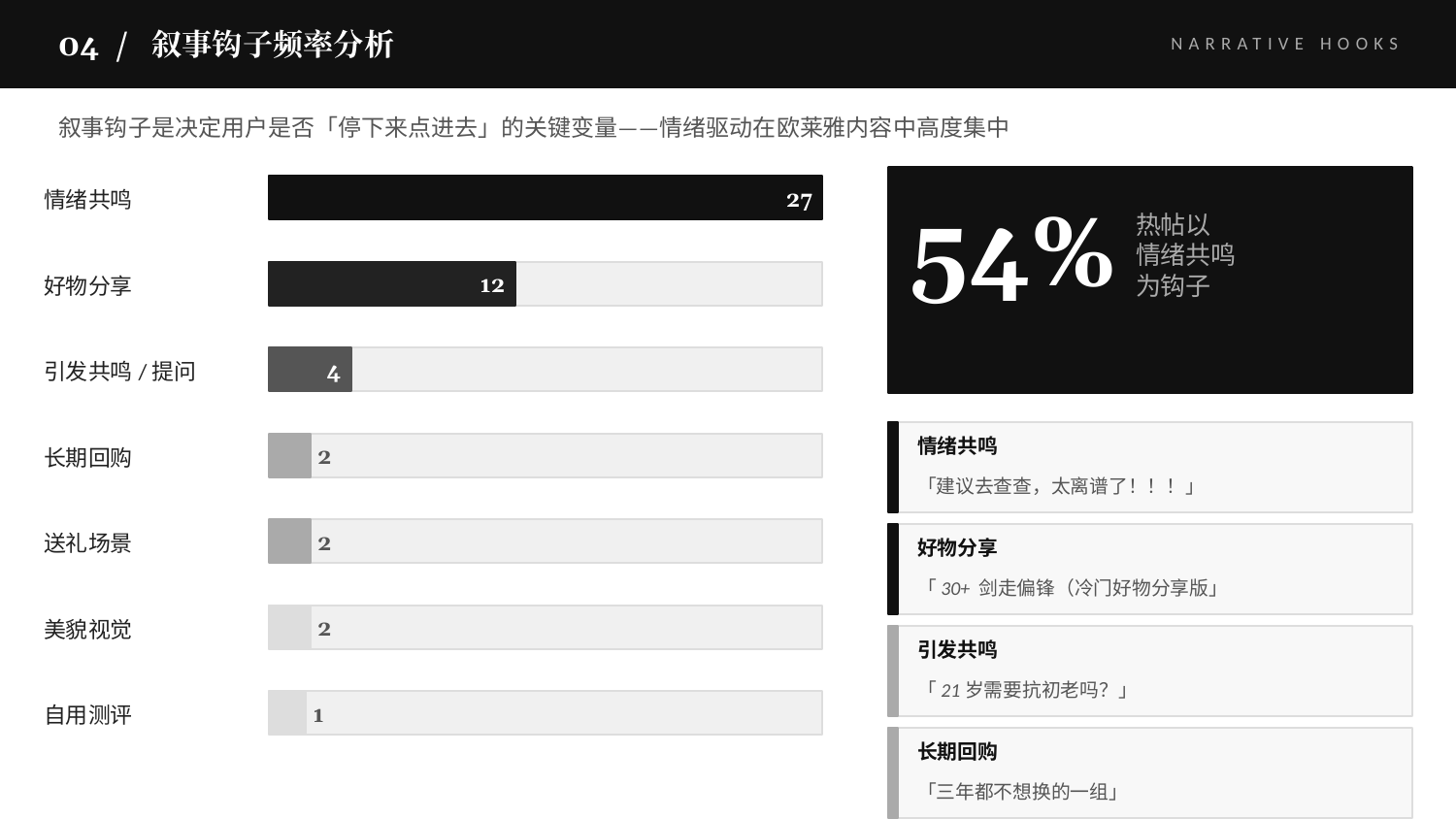

04  /  叙事钩子频率分析
NARRATIVE HOOKS
叙事钩子是决定用户是否「停下来点进去」的关键变量——情绪驱动在欧莱雅内容中高度集中

情绪共鸣
54%

27
热帖以
情绪共鸣
为钩子
好物分享

12
引发共鸣/提问

4

情绪共鸣
长期回购

2
「建议去查查，太离谱了！！！」
送礼场景

2

好物分享
「30+ 剑走偏锋（冷门好物分享版」
美貌视觉

2

引发共鸣
「21岁需要抗初老吗？」
自用测评

1

长期回购
「三年都不想换的一组」